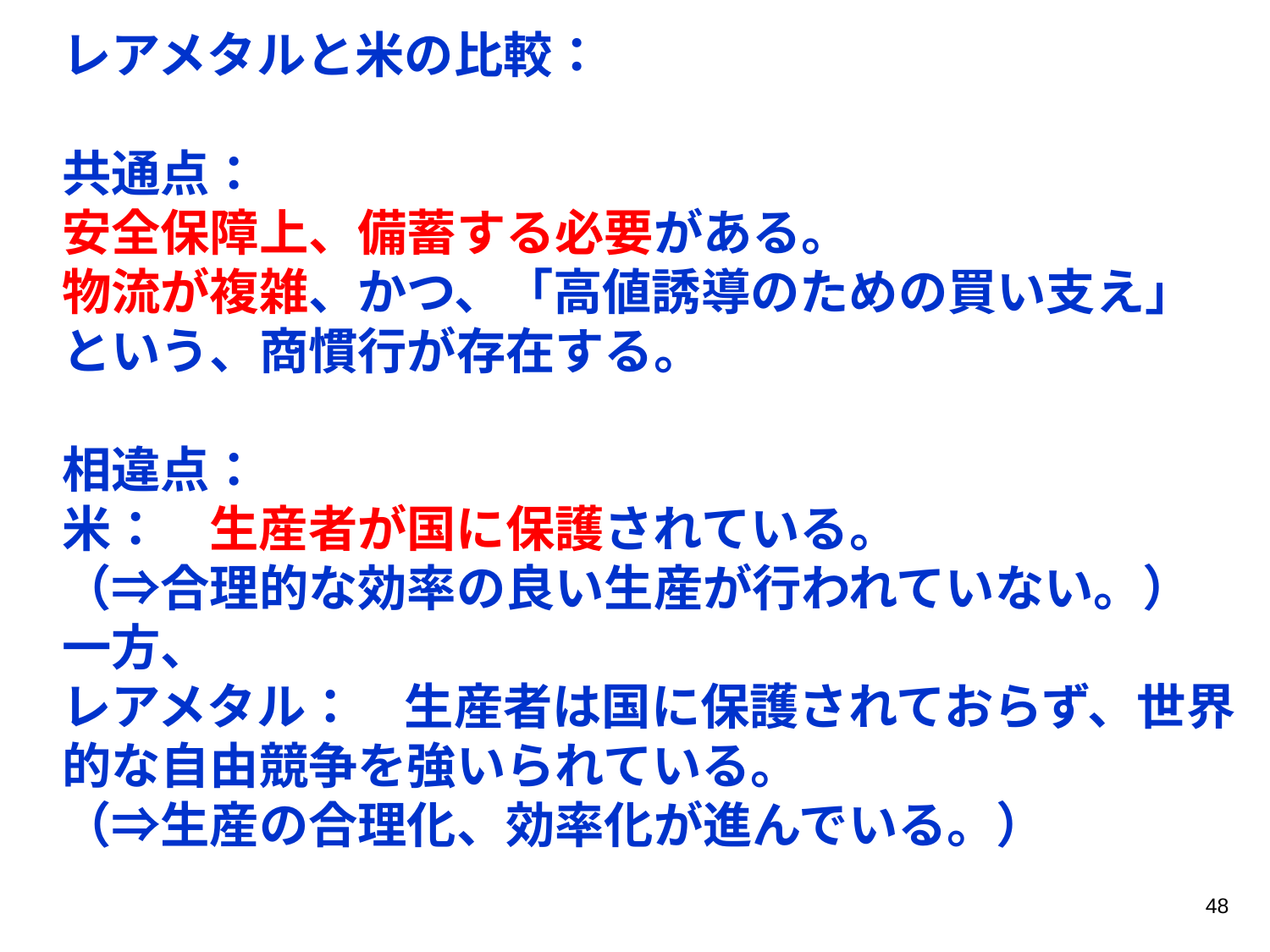

レアメタルと米の比較：

共通点：
安全保障上、備蓄する必要がある。
物流が複雑、かつ、「高値誘導のための買い支え」という、商慣行が存在する。

相違点：
米：　生産者が国に保護されている。
（⇒合理的な効率の良い生産が行われていない。）
一方、
レアメタル：　生産者は国に保護されておらず、世界的な自由競争を強いられている。
（⇒生産の合理化、効率化が進んでいる。）

48